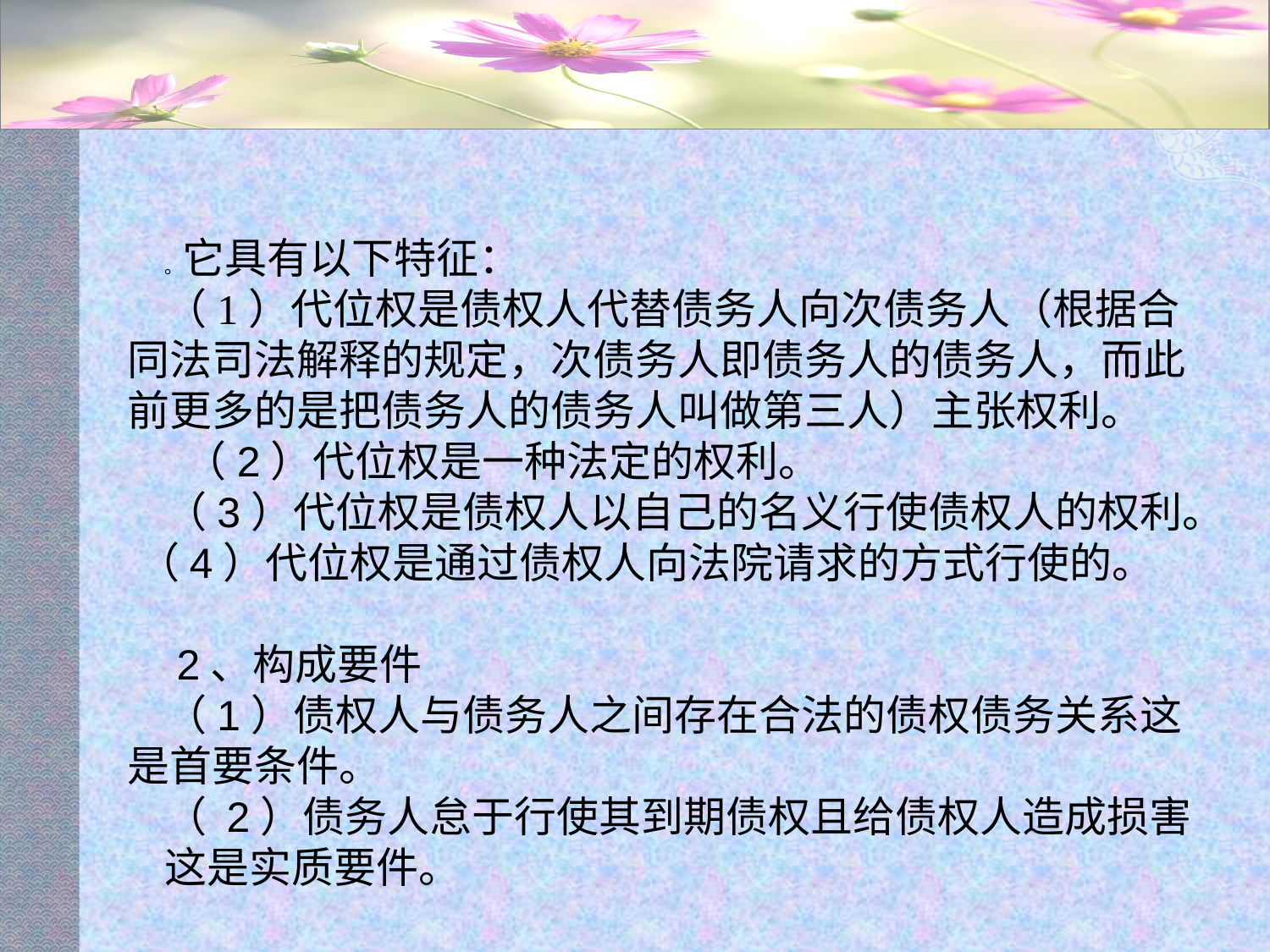

#
。它具有以下特征：
（1）代位权是债权人代替债务人向次债务人（根据合同法司法解释的规定，次债务人即债务人的债务人，而此前更多的是把债务人的债务人叫做第三人）主张权利。
 （2）代位权是一种法定的权利。
（3）代位权是债权人以自己的名义行使债权人的权利。 （4）代位权是通过债权人向法院请求的方式行使的。

 2、构成要件
（1）债权人与债务人之间存在合法的债权债务关系这是首要条件。
（ 2）债务人怠于行使其到期债权且给债权人造成损害
这是实质要件。